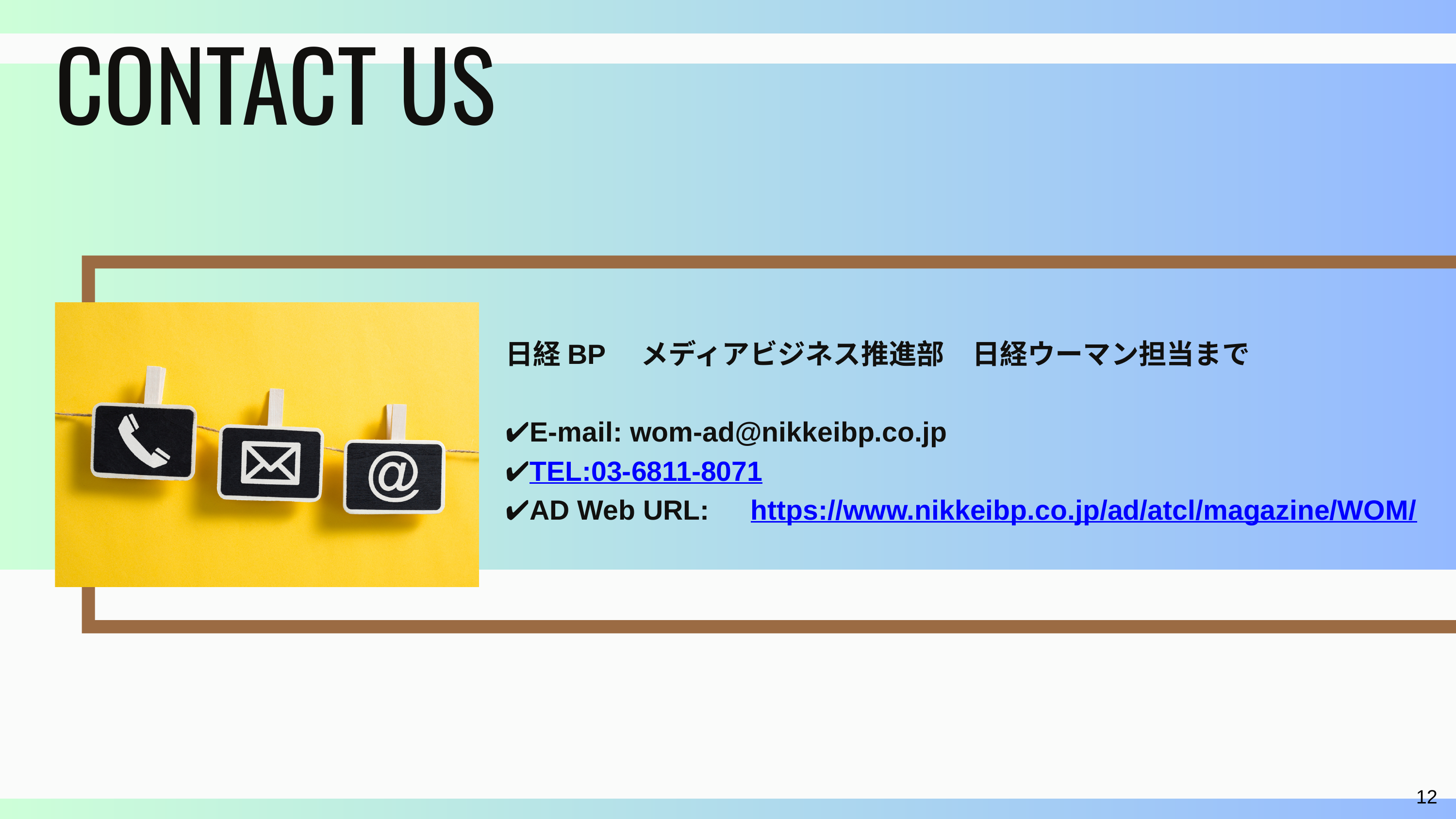

CONTACT US

日経BP　メディアビジネス推進部　日経ウーマン担当まで

✔E-mail: wom-ad@nikkeibp.co.jp
✔TEL:03-6811-8071
✔AD Web URL:　https://www.nikkeibp.co.jp/ad/atcl/magazine/WOM/

12